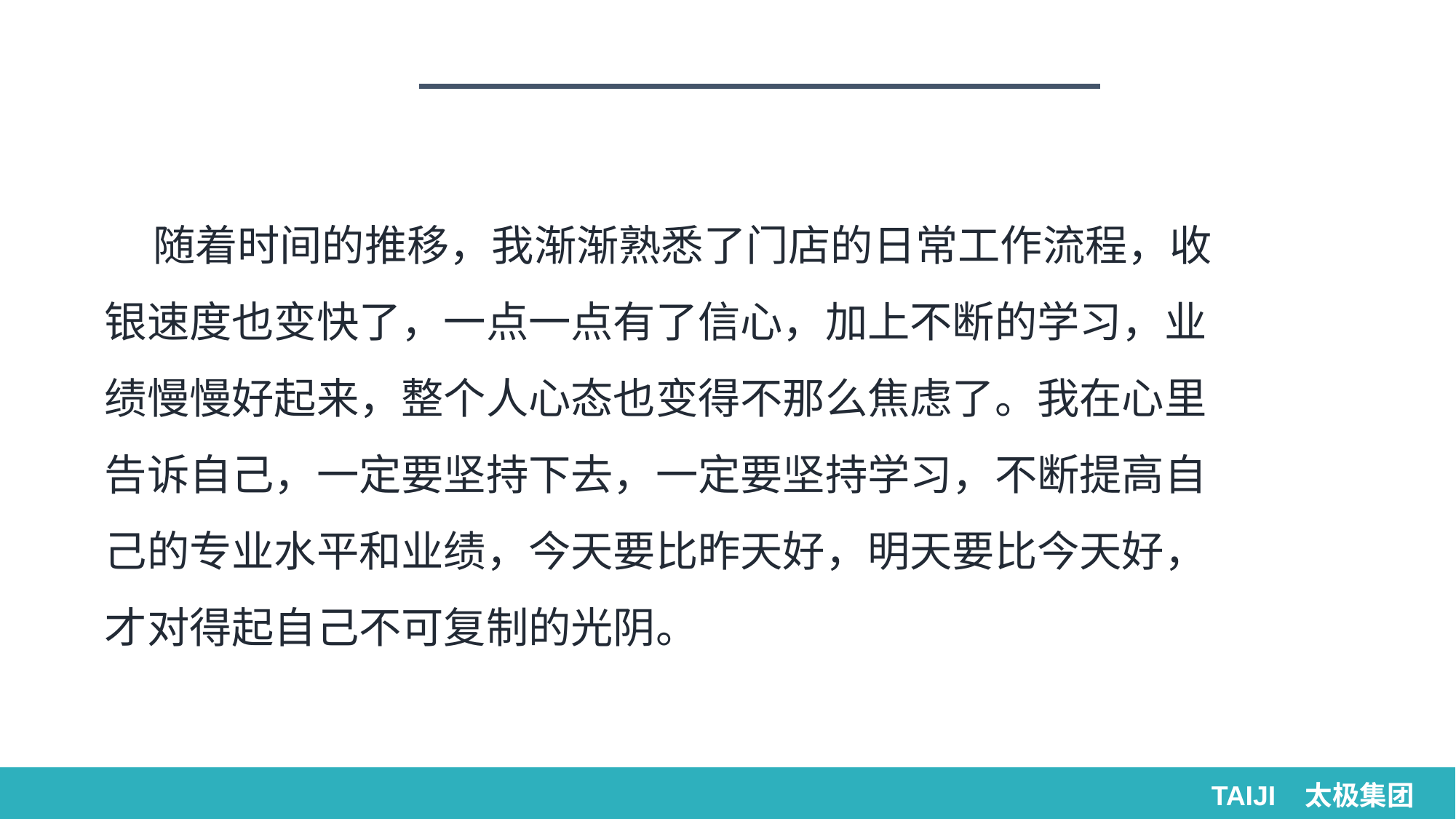

随着时间的推移，我渐渐熟悉了门店的日常工作流程，收银速度也变快了，一点一点有了信心，加上不断的学习，业绩慢慢好起来，整个人心态也变得不那么焦虑了。我在心里告诉自己，一定要坚持下去，一定要坚持学习，不断提高自己的专业水平和业绩，今天要比昨天好，明天要比今天好，才对得起自己不可复制的光阴。

TAIJI   太极集团